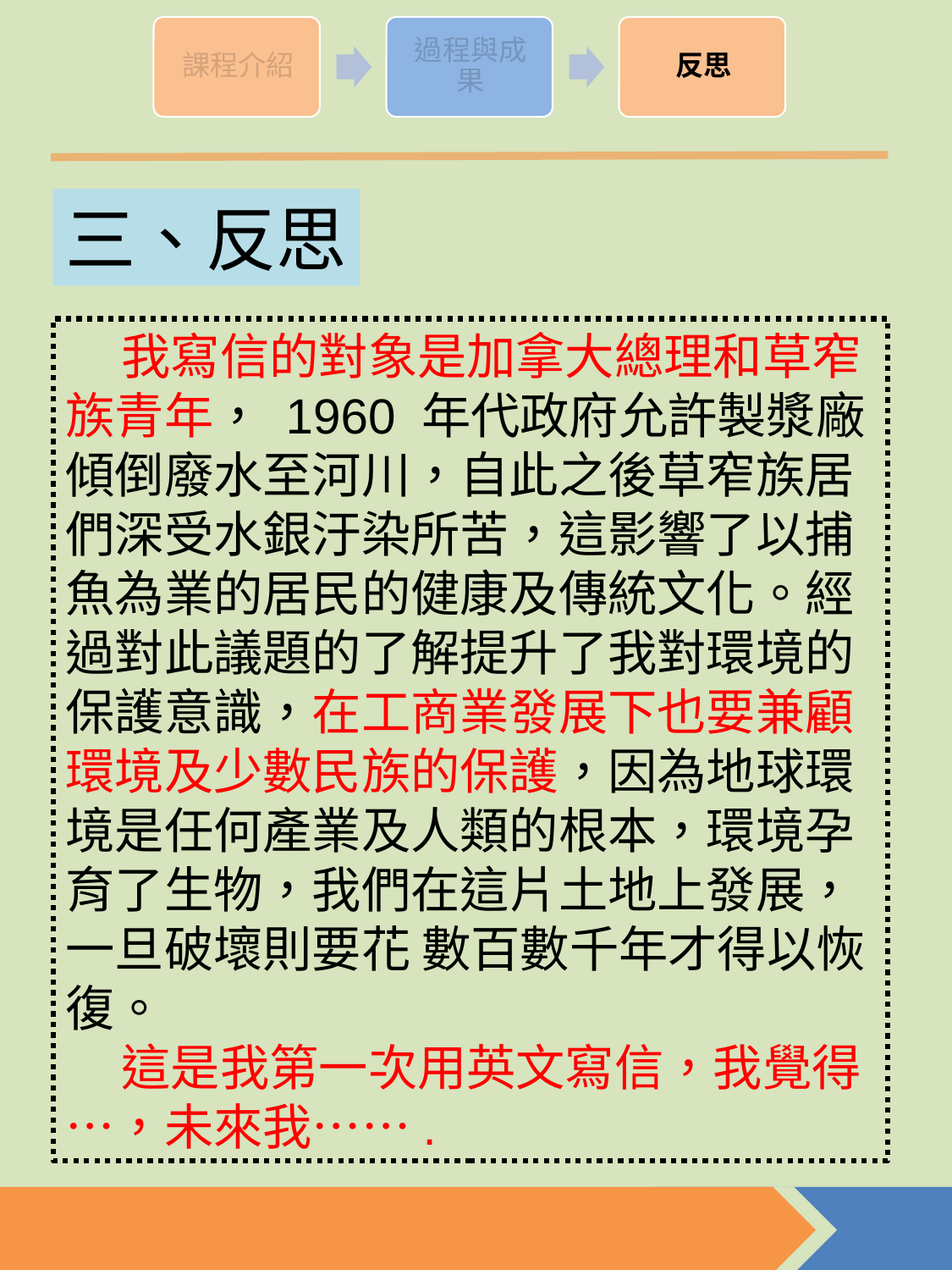

課程介紹

過程與成果

反思
三、反思
    我寫信的對象是加拿大總理和草窄族青年， 1960 年代政府允許製漿廠傾倒廢水至河川，自此之後草窄族居們深受水銀汙染所苦，這影響了以捕魚為業的居民的健康及傳統文化。經過對此議題的了解提升了我對環境的保護意識，在工商業發展下也要兼顧環境及少數民族的保護，因為地球環境是任何產業及人類的根本，環境孕育了生物，我們在這片土地上發展，一旦破壞則要花 數百數千年才得以恢復。
    這是我第一次用英文寫信，我覺得…，未來我…….